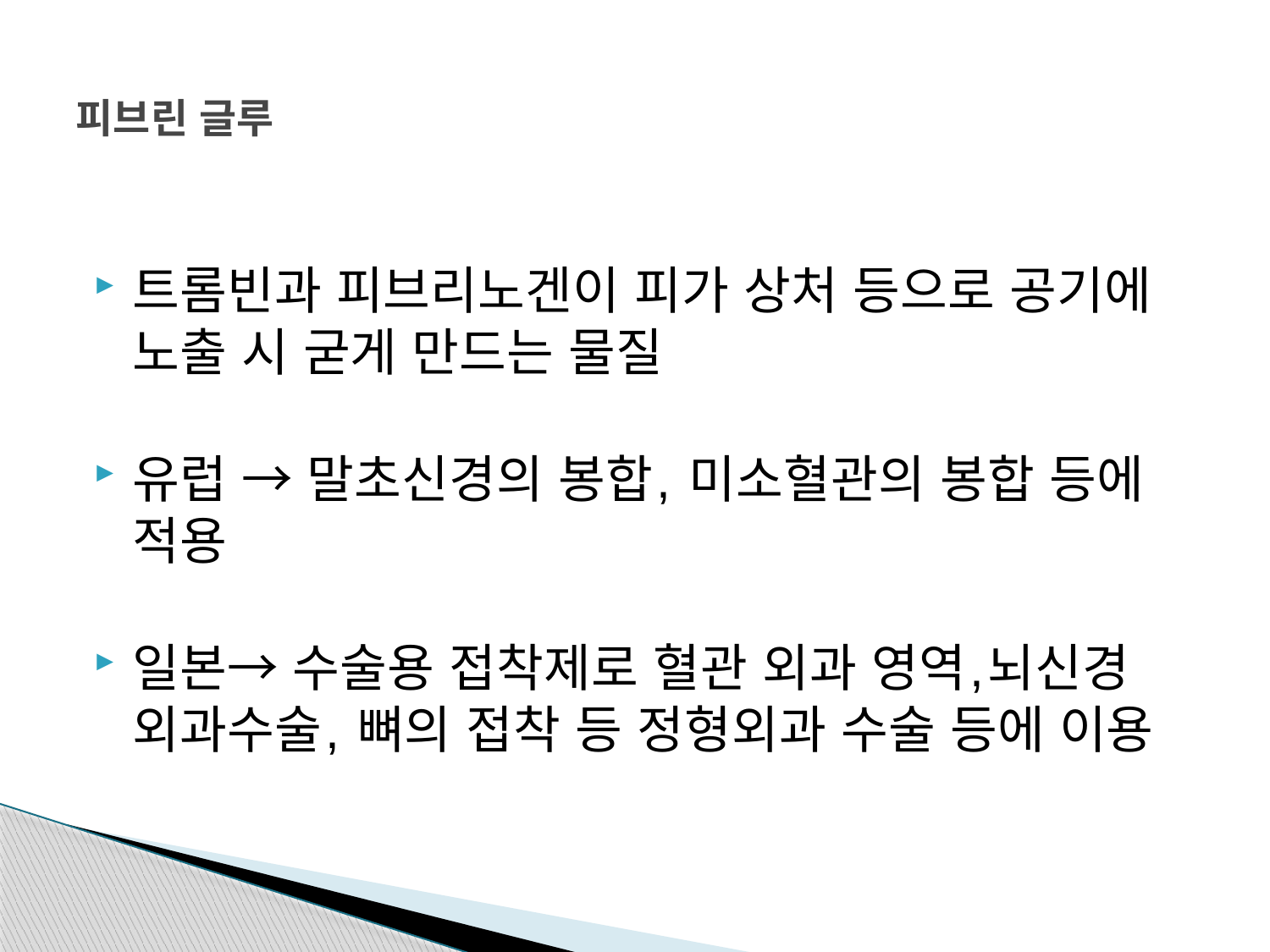

# 피브린 글루

트롬빈과 피브리노겐이 피가 상처 등으로 공기에 노출 시 굳게 만드는 물질

유럽 → 말초신경의 봉합, 미소혈관의 봉합 등에 적용

일본→ 수술용 접착제로 혈관 외과 영역,뇌신경 외과수술, 뼈의 접착 등 정형외과 수술 등에 이용